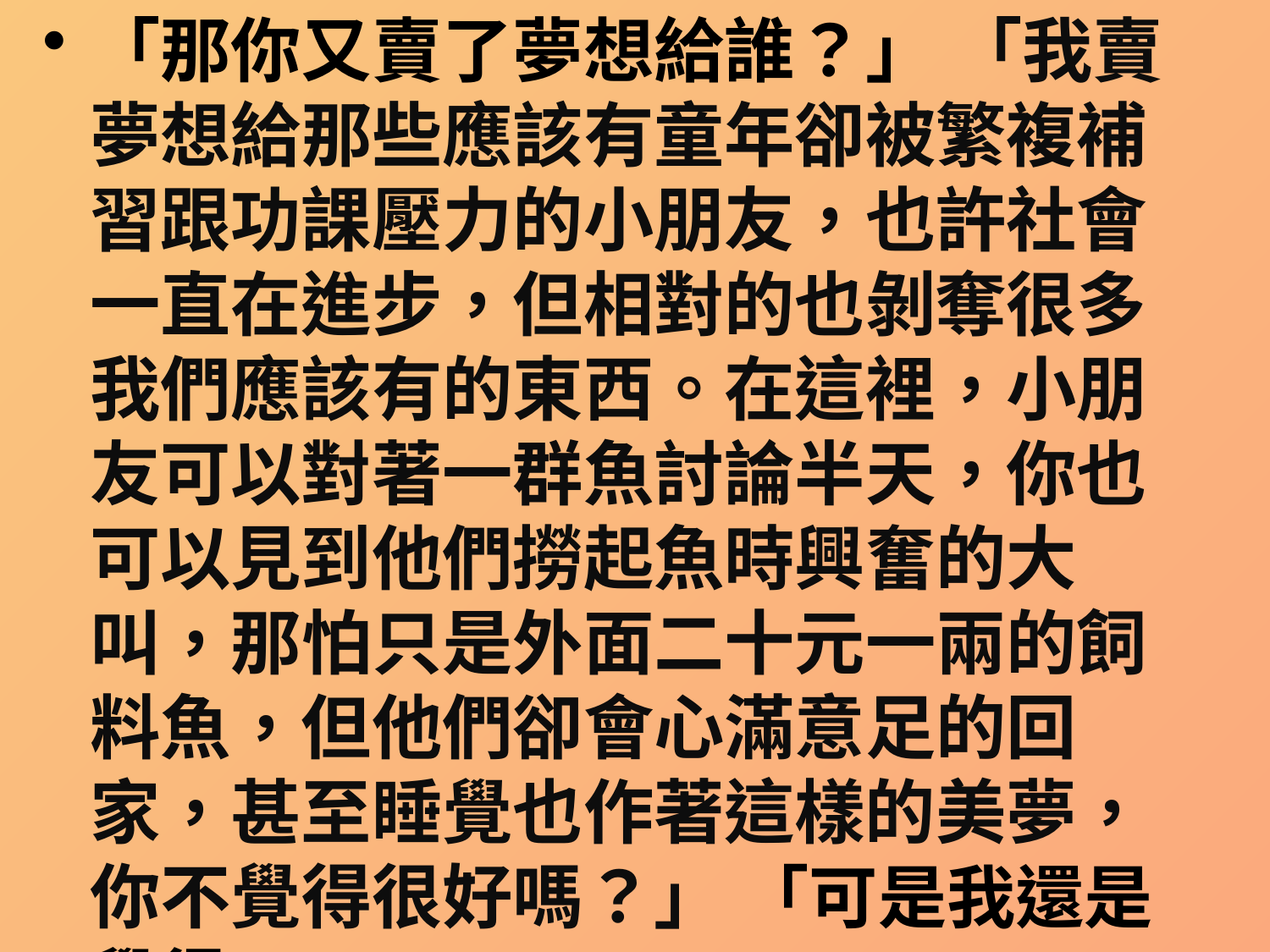

「那你又賣了夢想給誰？」 「我賣夢想給那些應該有童年卻被繁複補習跟功課壓力的小朋友，也許社會一直在進步，但相對的也剝奪很多我們應該有的東西。在這裡，小朋友可以對著一群魚討論半天，你也可以見到他們撈起魚時興奮的大叫，那怕只是外面二十元一兩的飼料魚，但他們卻會心滿意足的回家，甚至睡覺也作著這樣的美夢，你不覺得很好嗎？」 「可是我還是覺得